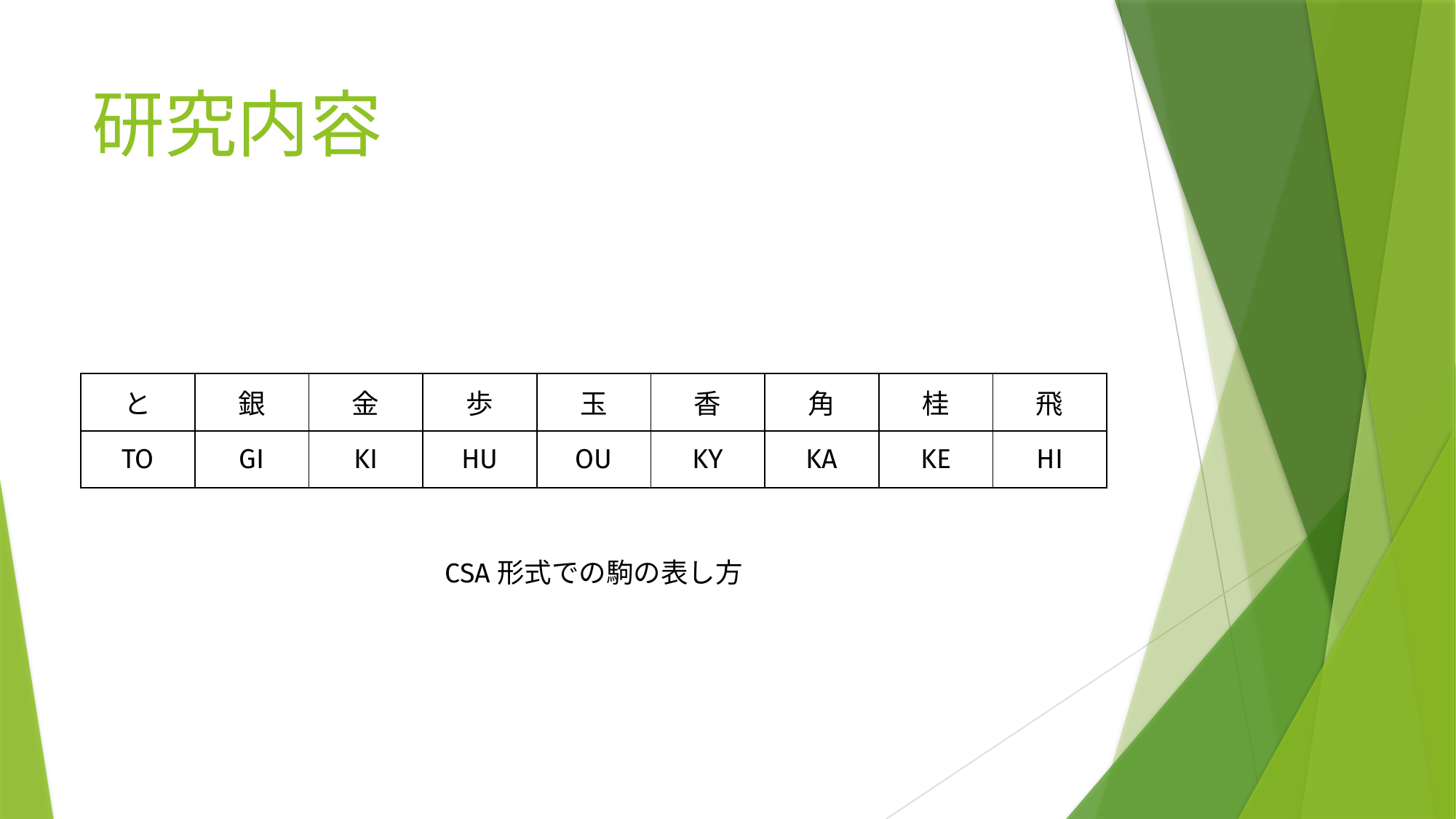

# 研究内容
| と | 銀 | 金 | 歩 | 玉 | 香 | 角 | 桂 | 飛 |
| --- | --- | --- | --- | --- | --- | --- | --- | --- |
| TO | GI | KI | HU | OU | KY | KA | KE | HI |
CSA形式での駒の表し方